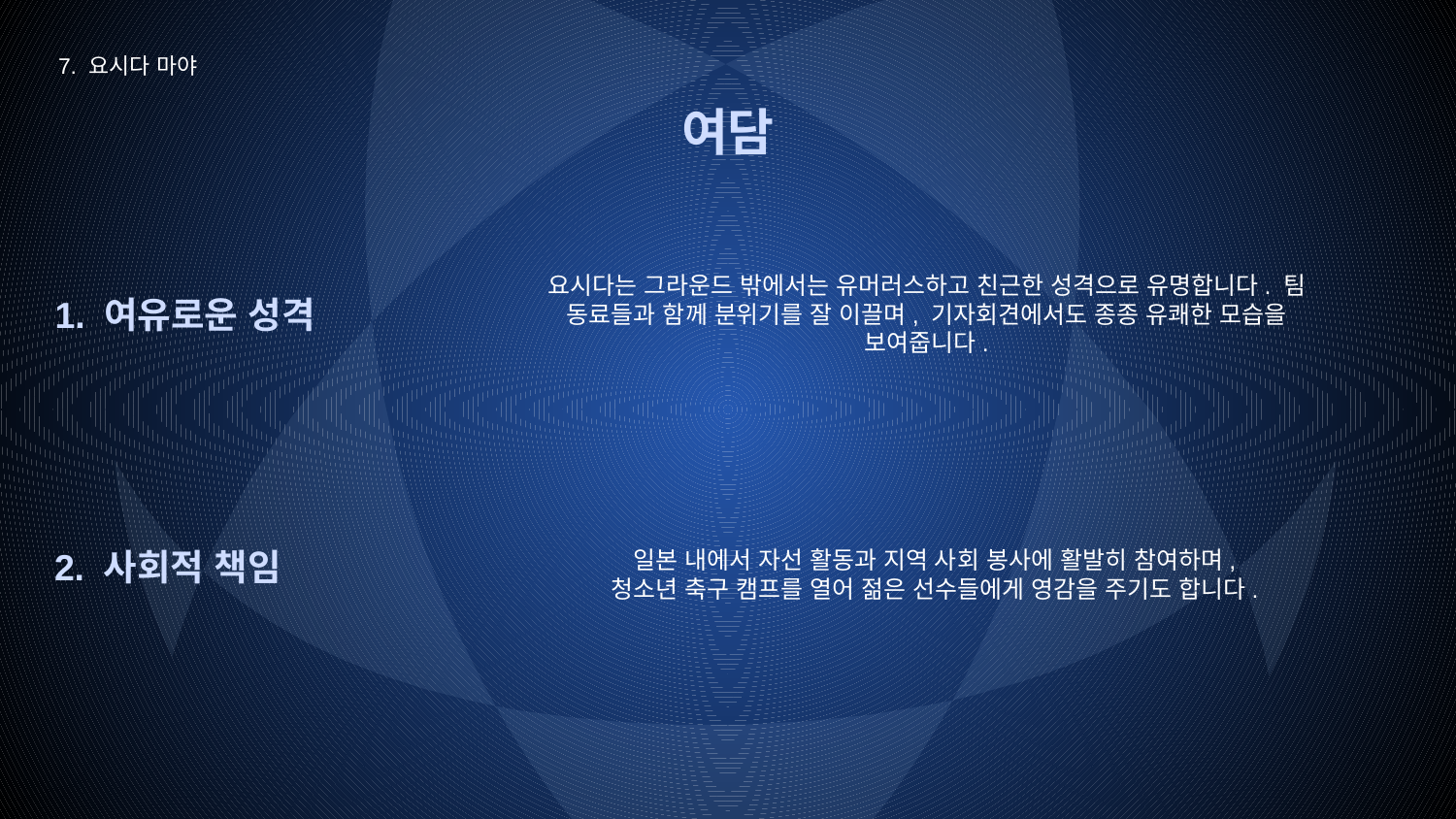

7. 요시다 마야
# 여담
요시다는 그라운드 밖에서는 유머러스하고 친근한 성격으로 유명합니다. 팀 동료들과 함께 분위기를 잘 이끌며, 기자회견에서도 종종 유쾌한 모습을 보여줍니다.
1. 여유로운 성격
2. 사회적 책임
일본 내에서 자선 활동과 지역 사회 봉사에 활발히 참여하며, 청소년 축구 캠프를 열어 젊은 선수들에게 영감을 주기도 합니다.